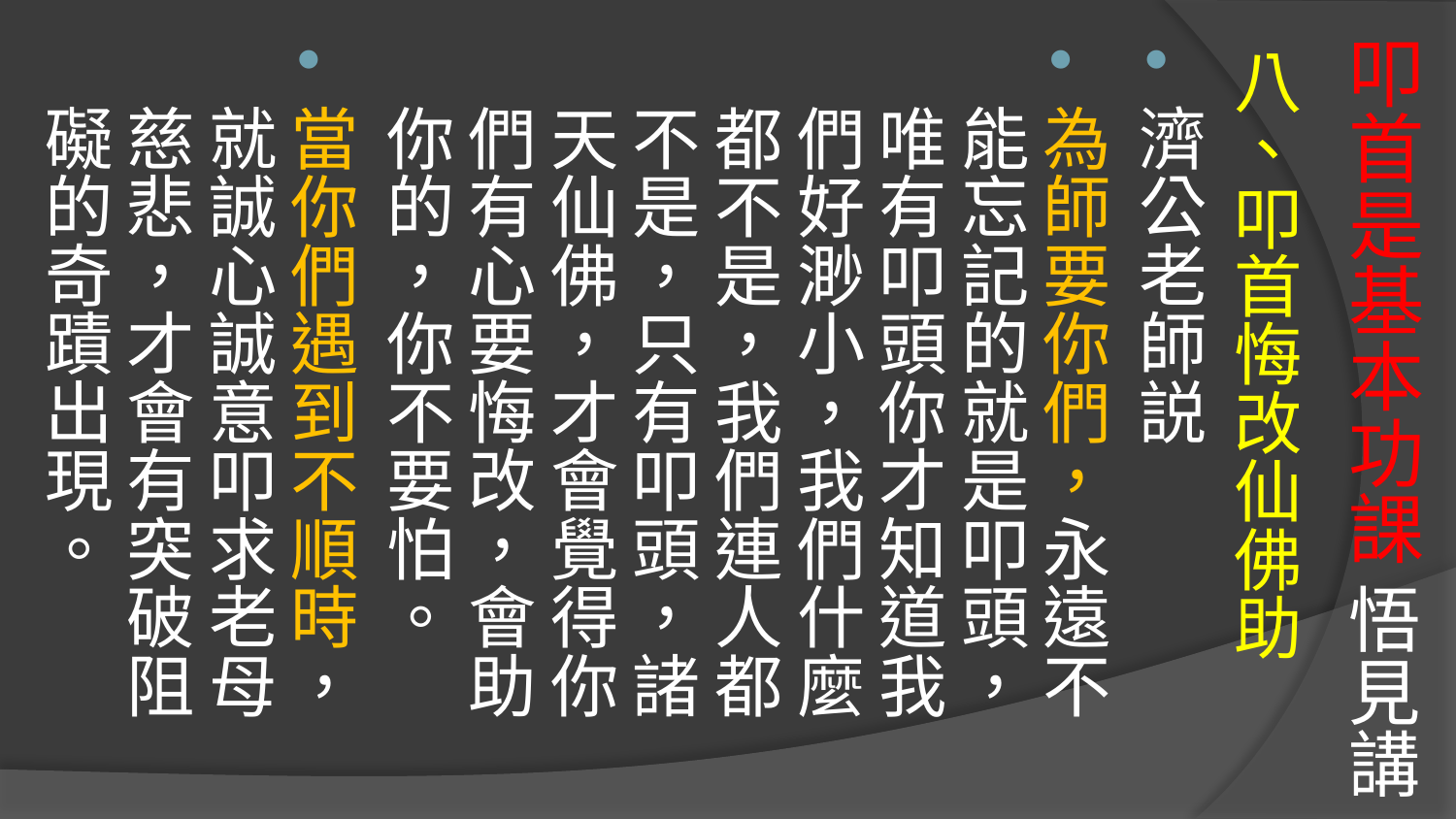

八、叩首悔改仙佛助
濟公老師説
為師要你們，永遠不能忘記的就是叩頭，唯有叩頭你才知道我們好渺小，我們什麼都不是，我們連人都不是，只有叩頭，諸天仙佛，才會覺得你們有心要悔改，會助你的，你不要怕。
當你們遇到不順時，就誠心誠意叩求老母慈悲，才會有突破阻礙的奇蹟出現。
# 叩首是基本功課 悟見講